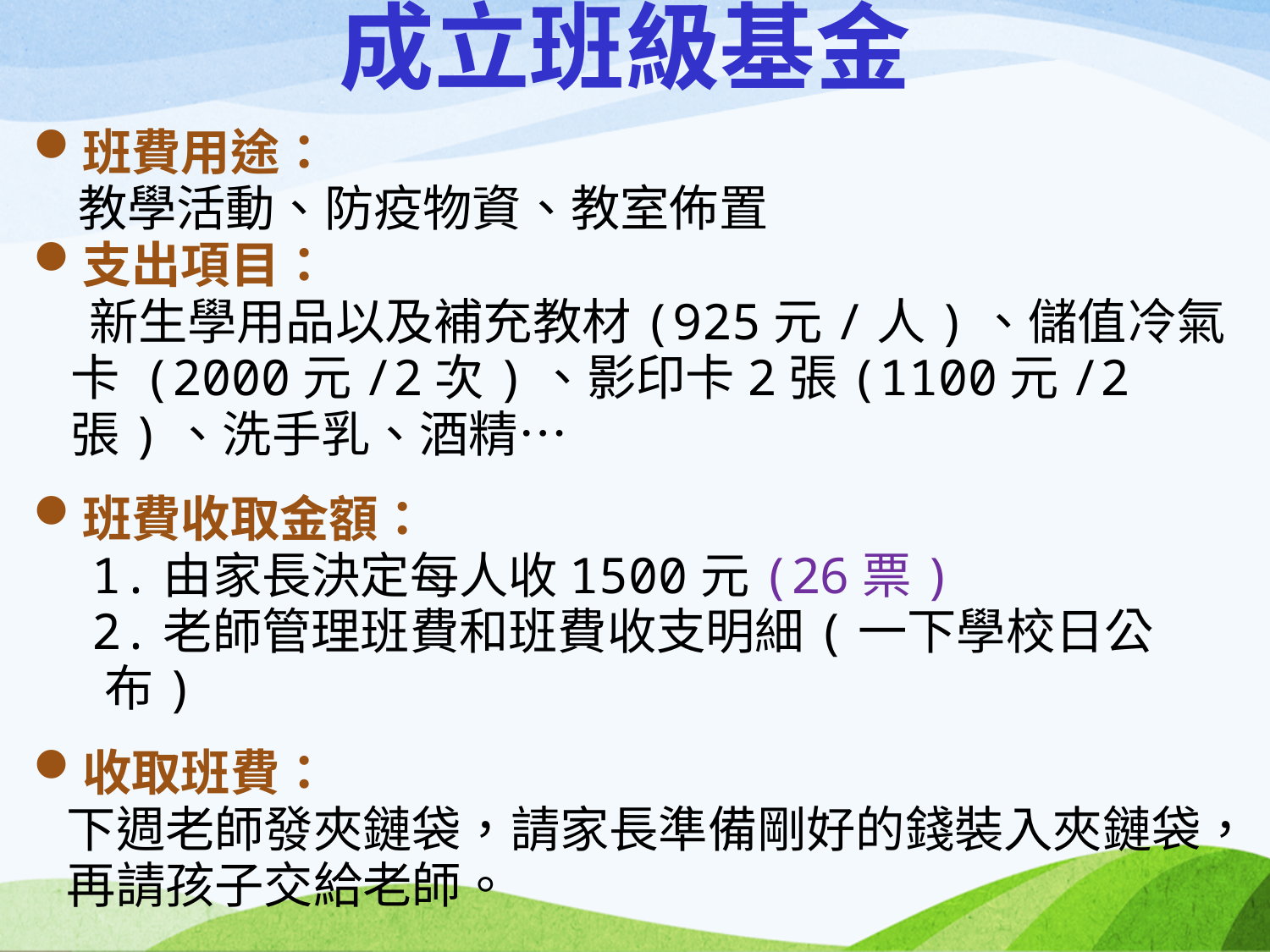

# 成立班級基金
班費用途：
   教學活動、防疫物資、教室佈置
支出項目：
    新生學用品以及補充教材(925元/人)、儲值冷氣卡 (2000元/2次)、影印卡2張(1100元/2張)、洗手乳、酒精…

班費收取金額：
  1.由家長決定每人收1500元(26票)
  2.老師管理班費和班費收支明細(一下學校日公布)

收取班費：
  下週老師發夾鏈袋，請家長準備剛好的錢裝入夾鏈袋，
  再請孩子交給老師。